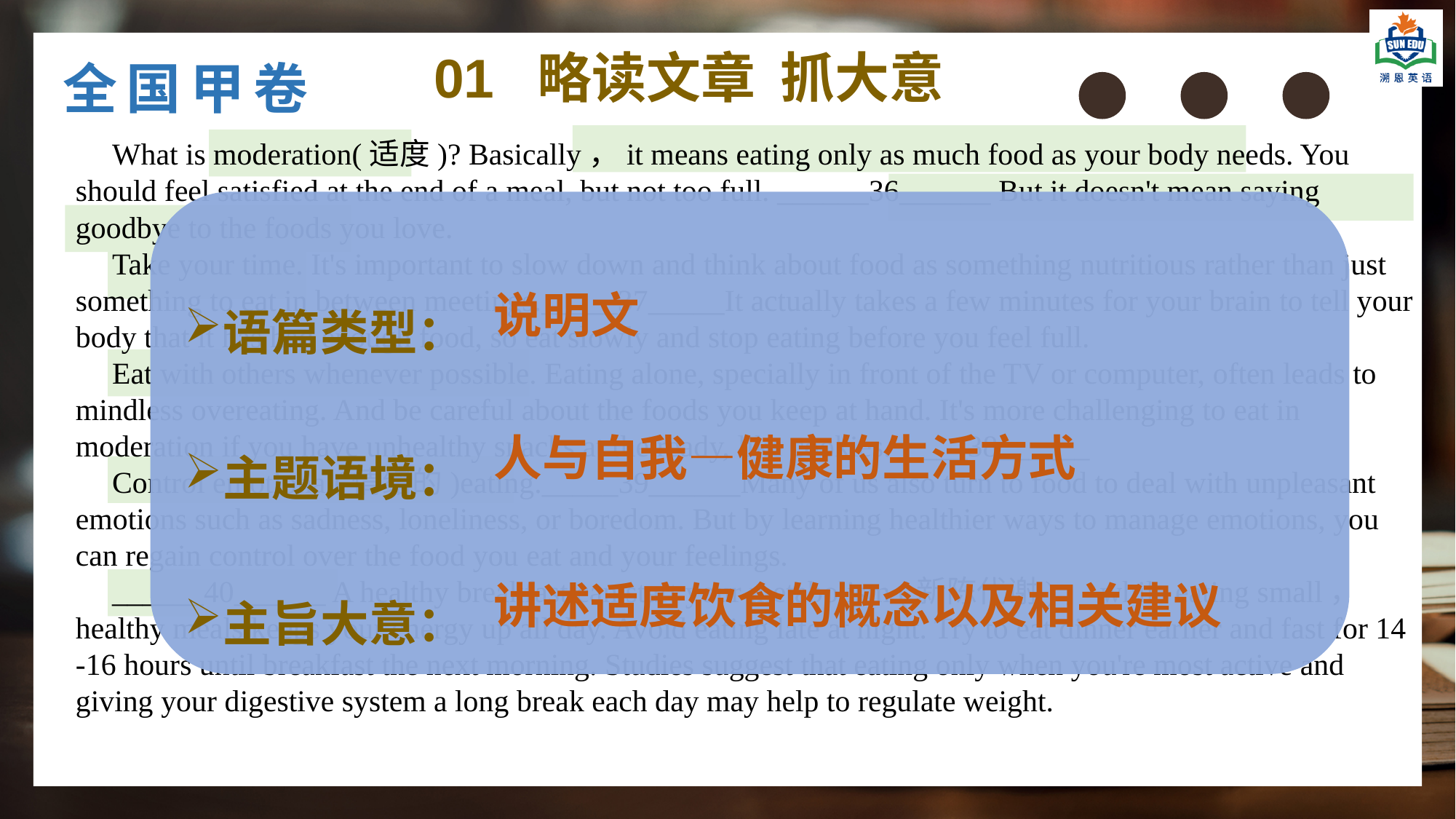

01  略读文章  抓大意
全国甲卷

What is moderation(适度)? Basically，it means eating only as much food as your body needs. You should feel satisfied at the end of a meal, but not too full. ______36______ But it doesn't mean saying goodbye to the foods you love.
Take your time. It's important to slow down and think about food as something nutritious rather than just something to eat in between meetings._____37_____It actually takes a few minutes for your brain to tell your body that it has had enough food, so eat slowly and stop eating before you feel full.
Eat with others whenever possible. Eating alone, specially in front of the TV or computer, often leads to mindless overeating. And be careful about the foods you keep at hand. It's more challenging to eat in moderation if you have unhealthy snacks at the ready, like cookies._____38______
Control emotional(情绪的)eating._____39______Many of us also turn to food to deal with unpleasant emotions such as sadness, loneliness, or boredom. But by learning healthier ways to manage emotions, you can regain control over the food you eat and your feelings.
______40______ A healthy breakfast can start your metabolism (新陈代谢)，while eating small， healthy meals keeps your energy up all day. Avoid eating late at night. Try to eat dinner earlier and fast for 14 -16 hours until breakfast the next morning. Studies suggest that eating only when you're most active and giving your digestive system a long break each day may help to regulate weight.

语篇类型：
主题语境：
主旨大意：

说明文

人与自我—健康的生活方式

讲述适度饮食的概念以及相关建议